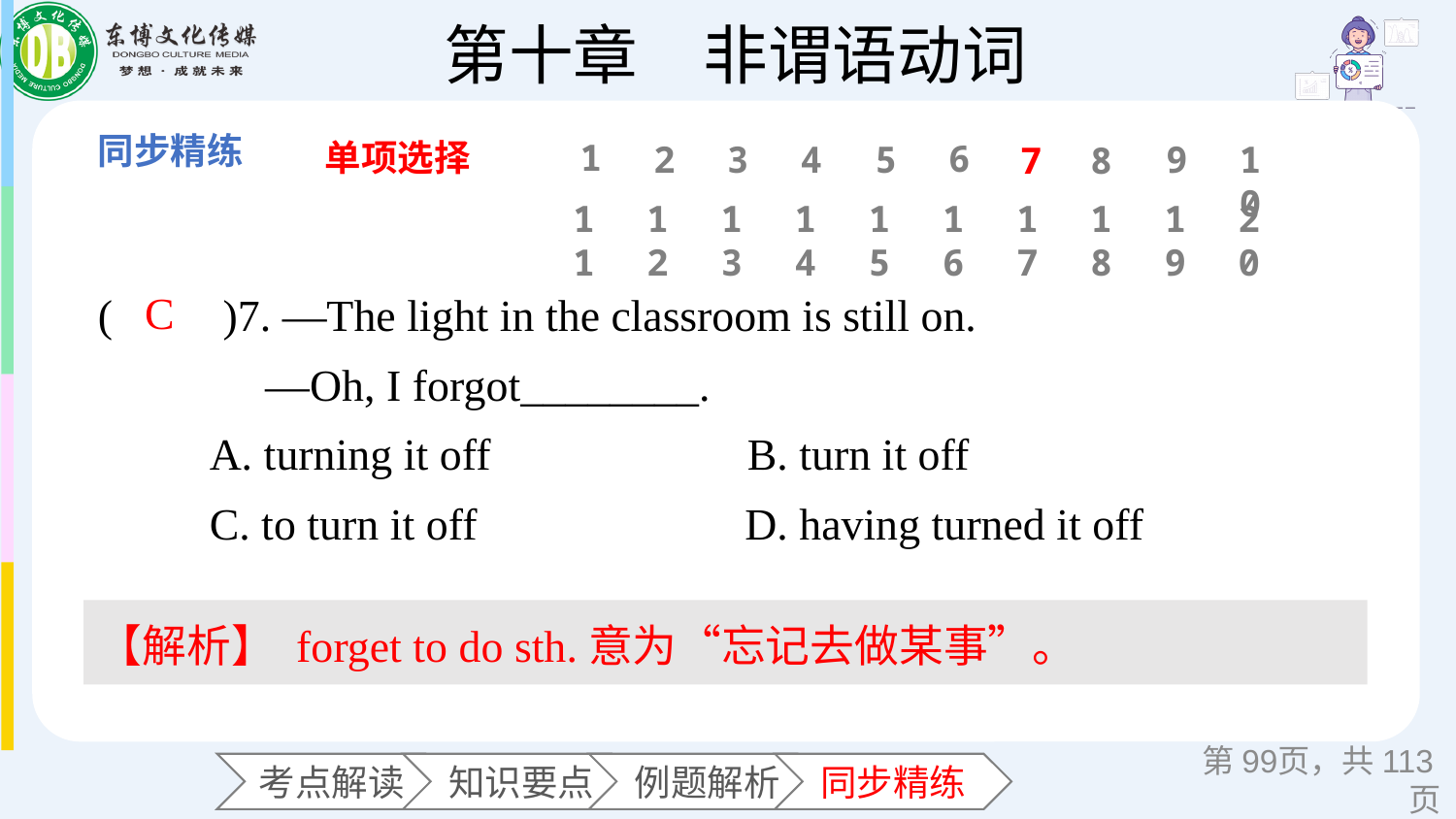

单项选择
1
6
2
3
4
5
9
10
7
8
11
12
13
14
15
16
17
18
19
20
(　　)7. —The light in the classroom is still on.
               —Oh, I forgot________.
          A. turning it off                       B. turn it off
          C. to turn it off                        D. having turned it off
C
【解析】 forget to do sth.意为“忘记去做某事”。
第99页，共113页